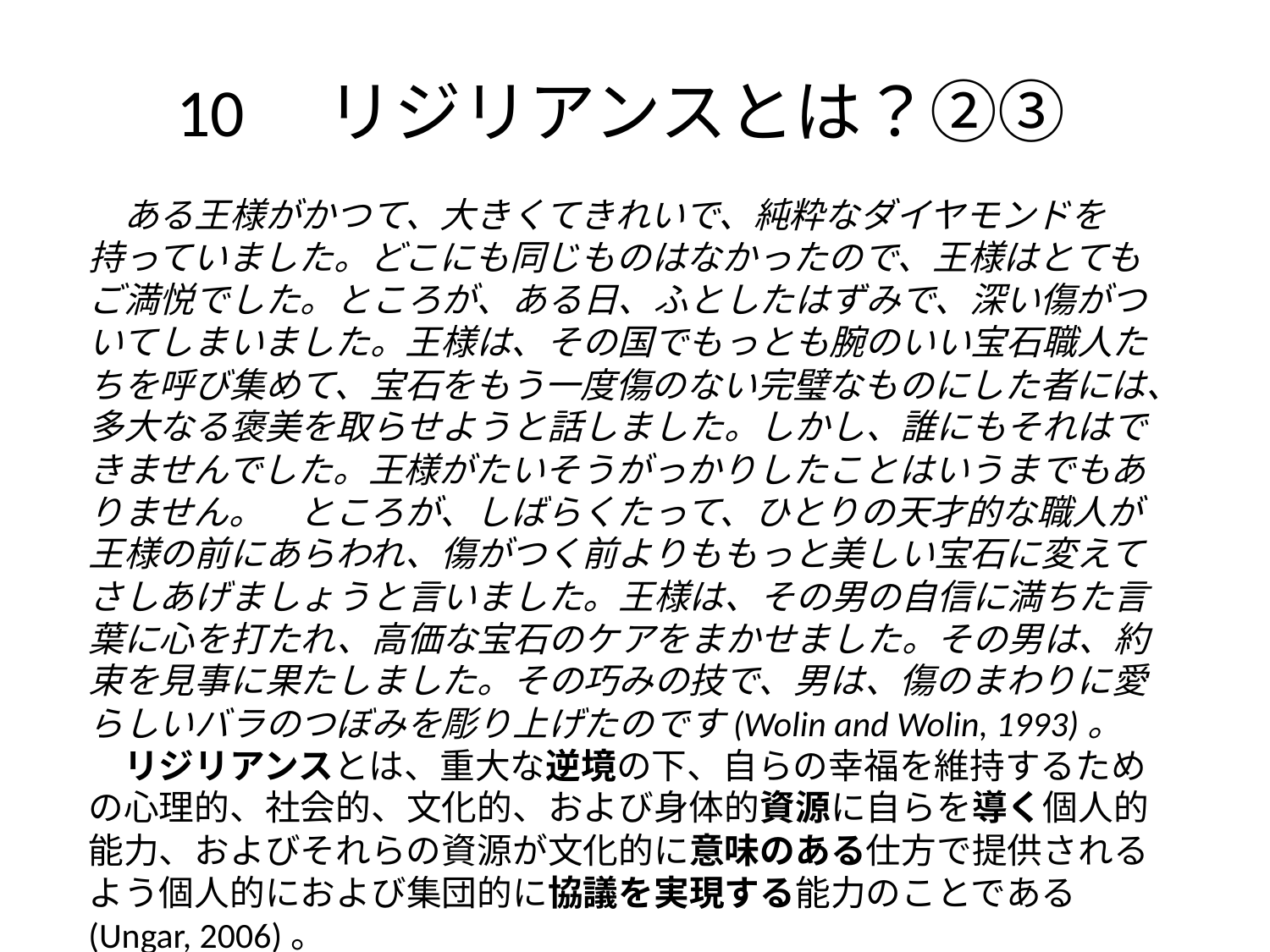

# 10　リジリアンスとは？②③
　ある王様がかつて、大きくてきれいで、純粋なダイヤモンドを持っていました。どこにも同じものはなかったので、王様はとてもご満悦でした。ところが、ある日、ふとしたはずみで、深い傷がついてしまいました。王様は、その国でもっとも腕のいい宝石職人たちを呼び集めて、宝石をもう一度傷のない完璧なものにした者には、多大なる褒美を取らせようと話しました。しかし、誰にもそれはできませんでした。王様がたいそうがっかりしたことはいうまでもありません。　ところが、しばらくたって、ひとりの天才的な職人が王様の前にあらわれ、傷がつく前よりももっと美しい宝石に変えてさしあげましょうと言いました。王様は、その男の自信に満ちた言葉に心を打たれ、高価な宝石のケアをまかせました。その男は、約束を見事に果たしました。その巧みの技で、男は、傷のまわりに愛らしいバラのつぼみを彫り上げたのです(Wolin and Wolin, 1993)。
　リジリアンスとは、重大な逆境の下、自らの幸福を維持するための心理的、社会的、文化的、および身体的資源に自らを導く個人的能力、およびそれらの資源が文化的に意味のある仕方で提供されるよう個人的におよび集団的に協議を実現する能力のことである(Ungar, 2006)。